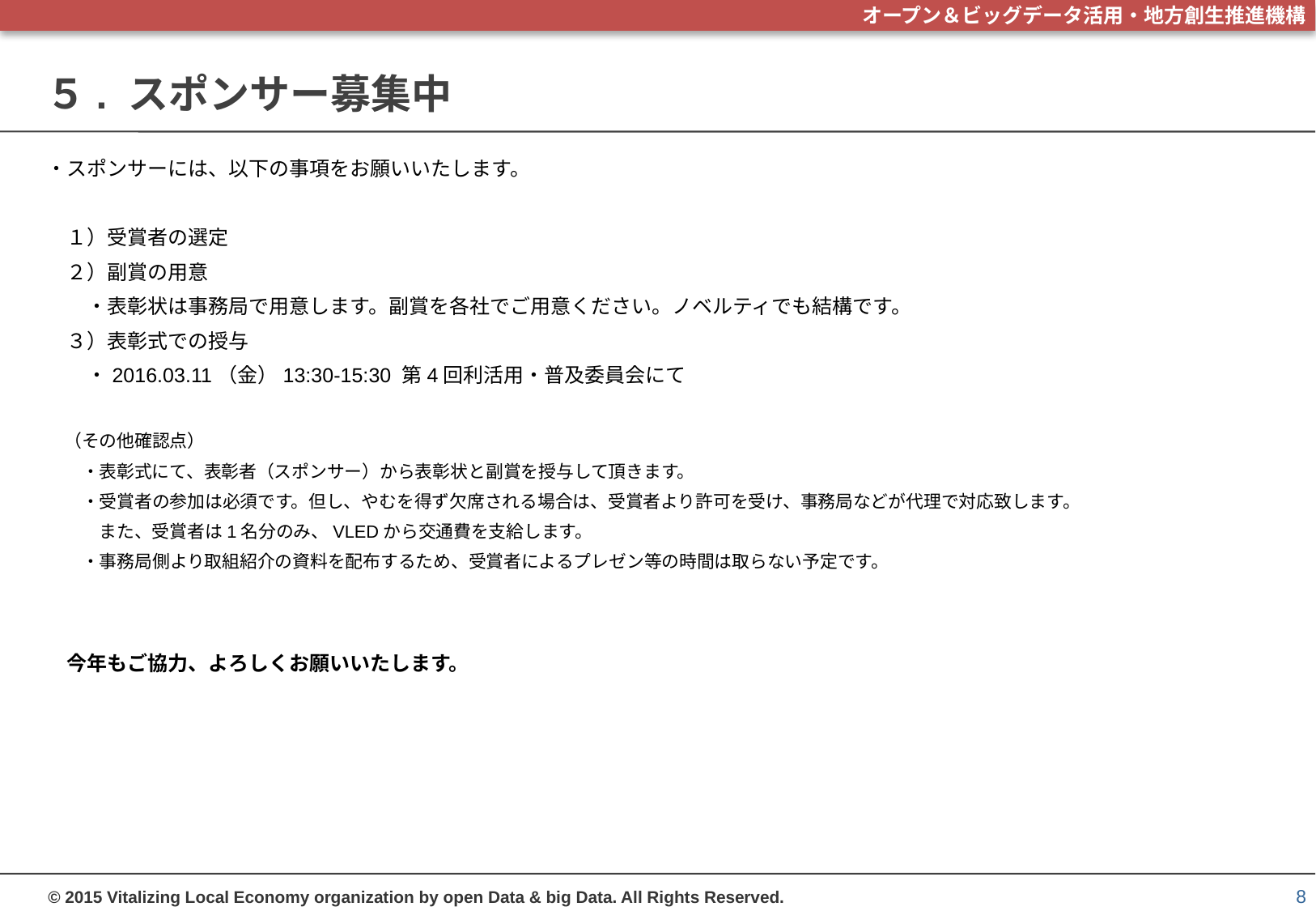

# ５. スポンサー募集中
・スポンサーには、以下の事項をお願いいたします。

　１）受賞者の選定
　２）副賞の用意
　　・表彰状は事務局で用意します。副賞を各社でご用意ください。ノベルティでも結構です。
　３）表彰式での授与
　　・2016.03.11（金）13:30-15:30 第4回利活用・普及委員会にて

　（その他確認点）
　　・表彰式にて、表彰者（スポンサー）から表彰状と副賞を授与して頂きます。
　　・受賞者の参加は必須です。但し、やむを得ず欠席される場合は、受賞者より許可を受け、事務局などが代理で対応致します。
　　　また、受賞者は1名分のみ、VLEDから交通費を支給します。
　　・事務局側より取組紹介の資料を配布するため、受賞者によるプレゼン等の時間は取らない予定です。

　今年もご協力、よろしくお願いいたします。
8